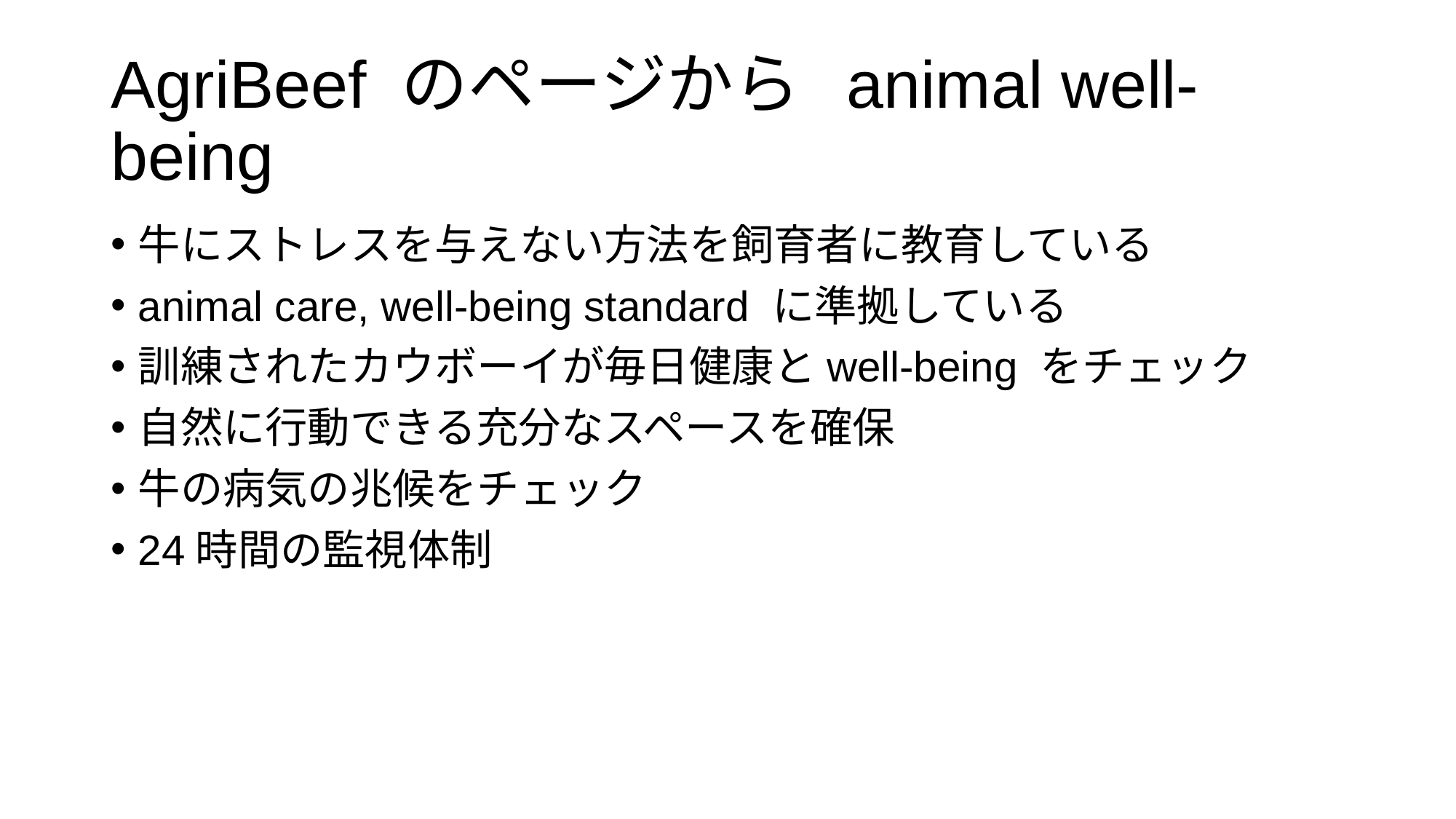

# AgriBeef のページから  animal well-being
牛にストレスを与えない方法を飼育者に教育している
animal care, well-being standard に準拠している
訓練されたカウボーイが毎日健康とwell-being をチェック
自然に行動できる充分なスペースを確保
牛の病気の兆候をチェック
24時間の監視体制